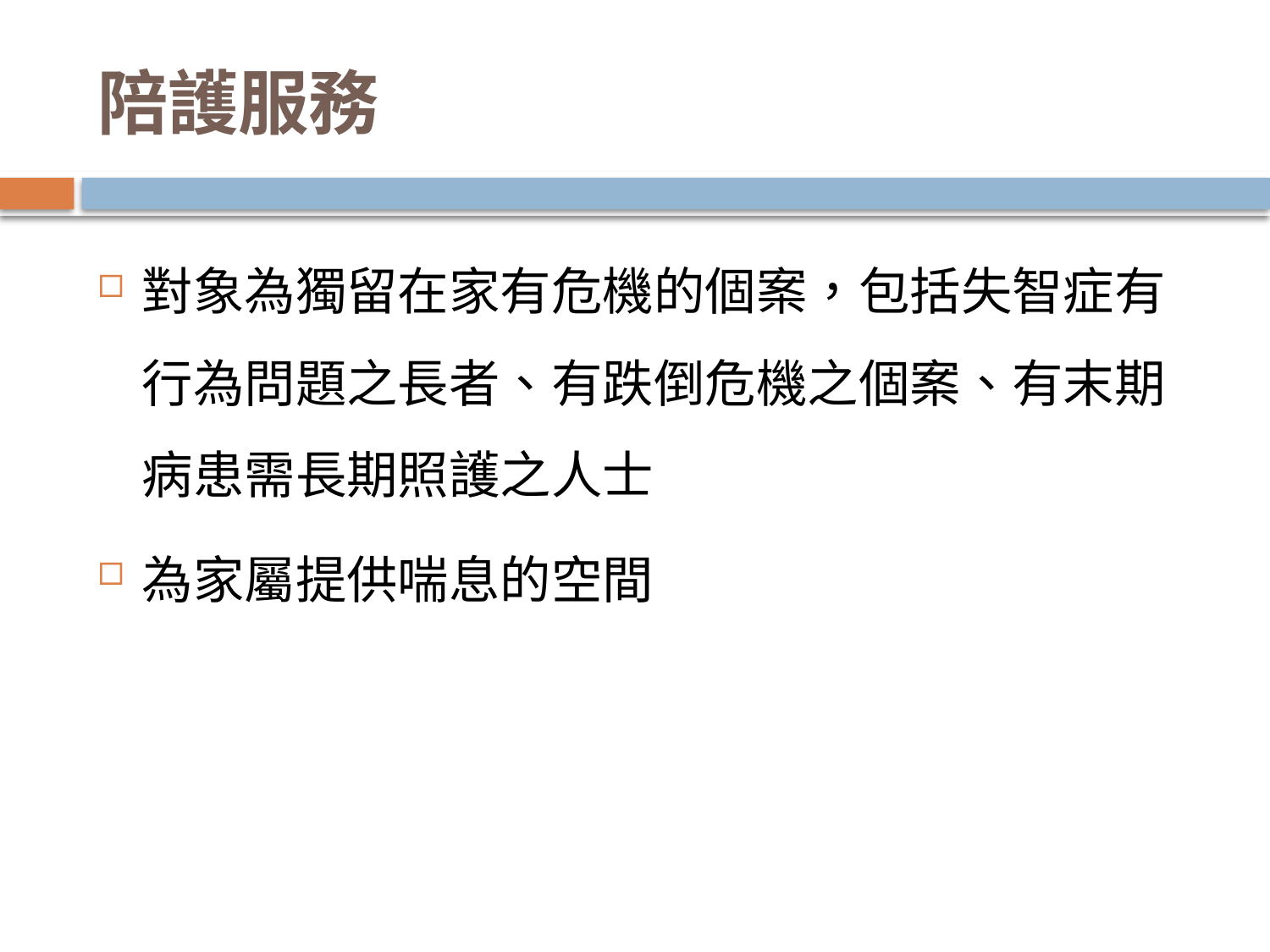

# 陪護服務
對象為獨留在家有危機的個案，包括失智症有行為問題之長者、有跌倒危機之個案、有末期病患需長期照護之人士
為家屬提供喘息的空間